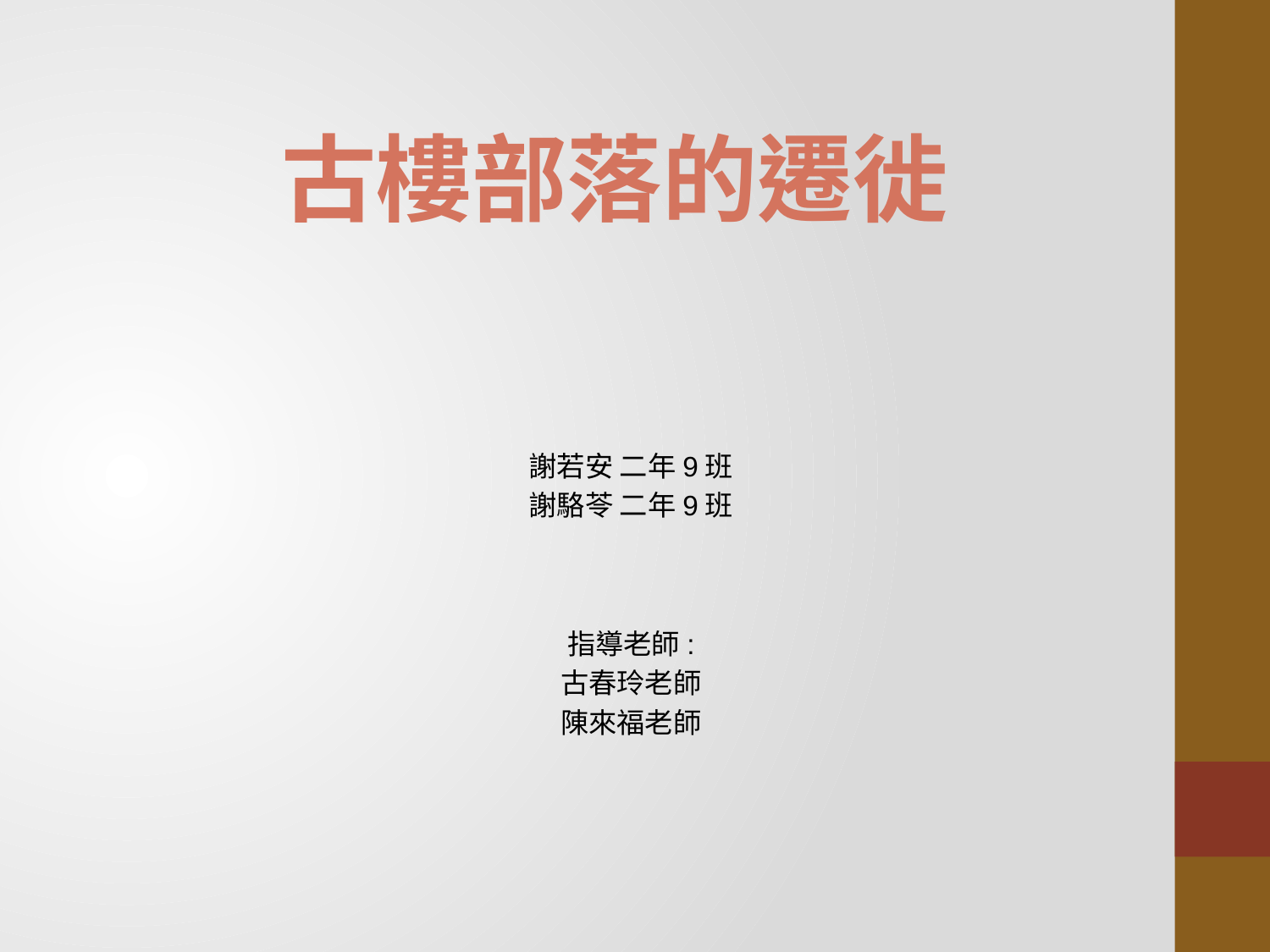

# 古樓部落的遷徙
謝若安 二年9班
謝駱苓 二年9班

指導老師:
古春玲老師
陳來福老師